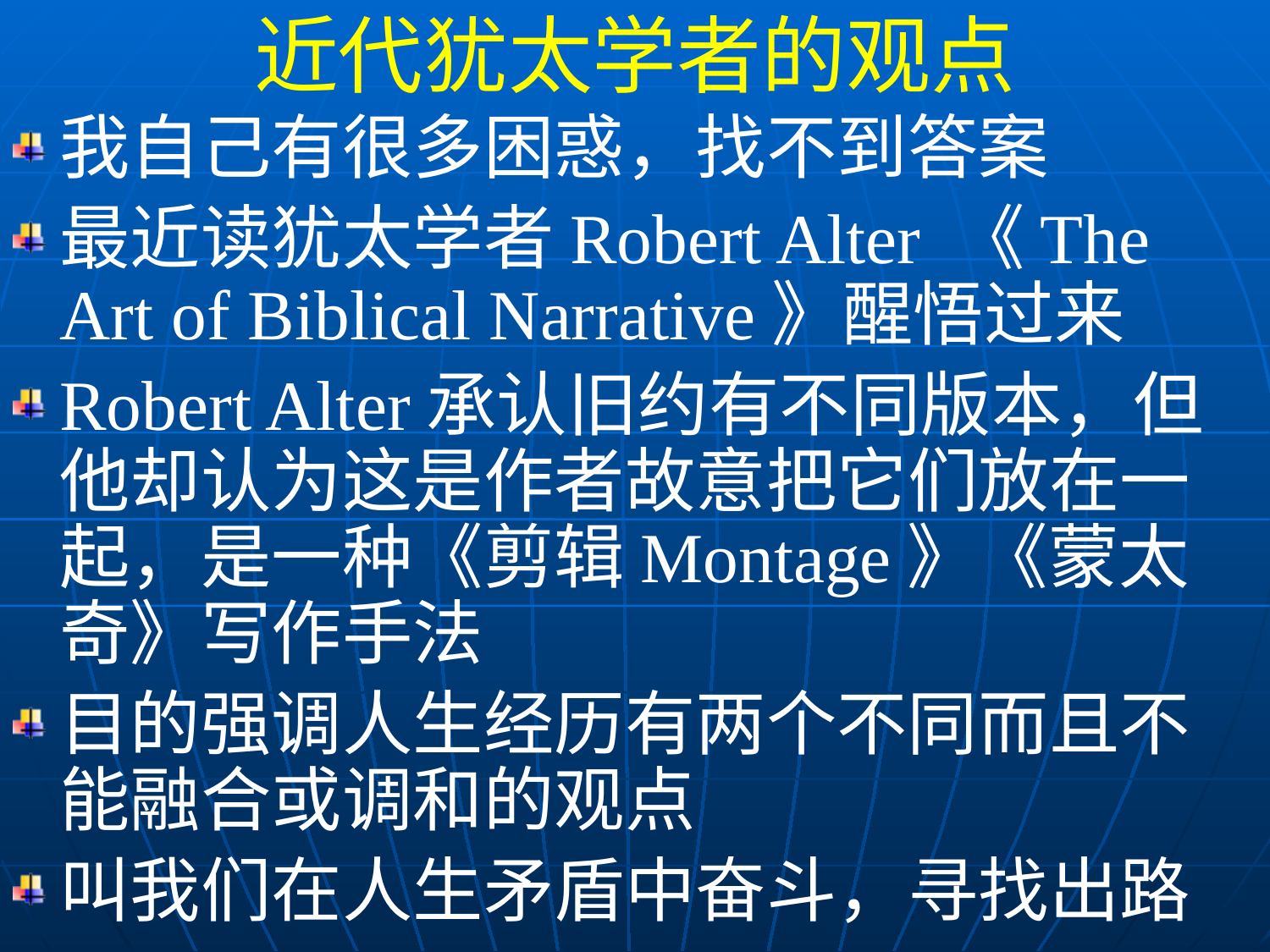

近代犹太学者的观点
我自己有很多困惑，找不到答案
最近读犹太学者Robert Alter 《The Art of Biblical Narrative》醒悟过来
Robert Alter承认旧约有不同版本，但他却认为这是作者故意把它们放在一起，是一种《剪辑Montage》《蒙太奇》写作手法
目的强调人生经历有两个不同而且不能融合或调和的观点
叫我们在人生矛盾中奋斗，寻找出路